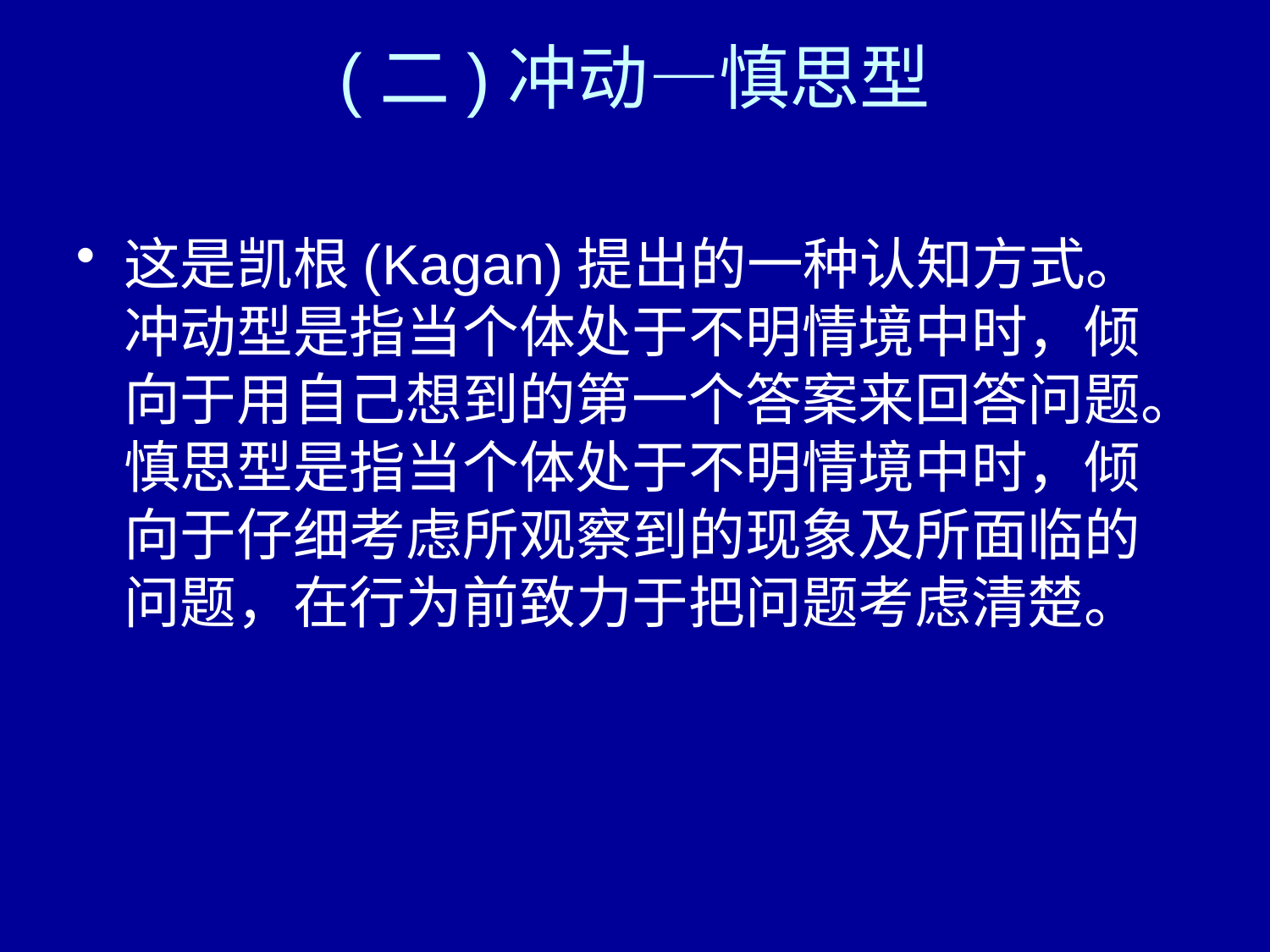

# (二)冲动—慎思型
这是凯根(Kagan)提出的一种认知方式。冲动型是指当个体处于不明情境中时，倾向于用自己想到的第一个答案来回答问题。慎思型是指当个体处于不明情境中时，倾向于仔细考虑所观察到的现象及所面临的问题，在行为前致力于把问题考虑清楚。